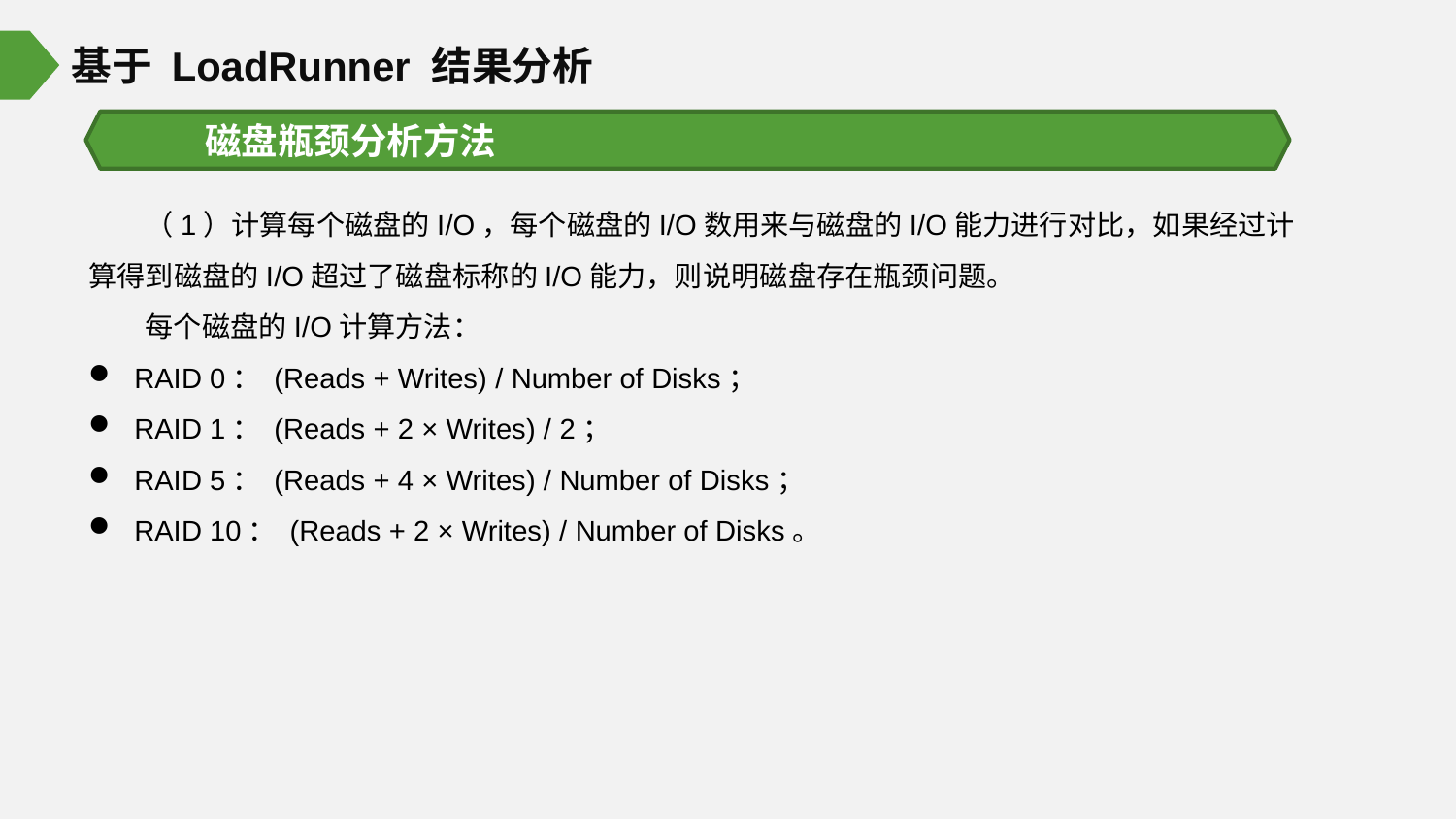

基于 LoadRunner 结果分析
磁盘瓶颈分析方法
（1）计算每个磁盘的I/O，每个磁盘的I/O数用来与磁盘的I/O能力进行对比，如果经过计算得到磁盘的I/O超过了磁盘标称的I/O能力，则说明磁盘存在瓶颈问题。
每个磁盘的I/O计算方法：
RAID 0： (Reads + Writes) / Number of Disks；
RAID 1： (Reads + 2 × Writes) / 2；
RAID 5： (Reads + 4 × Writes) / Number of Disks；
RAID 10： (Reads + 2 × Writes) / Number of Disks。